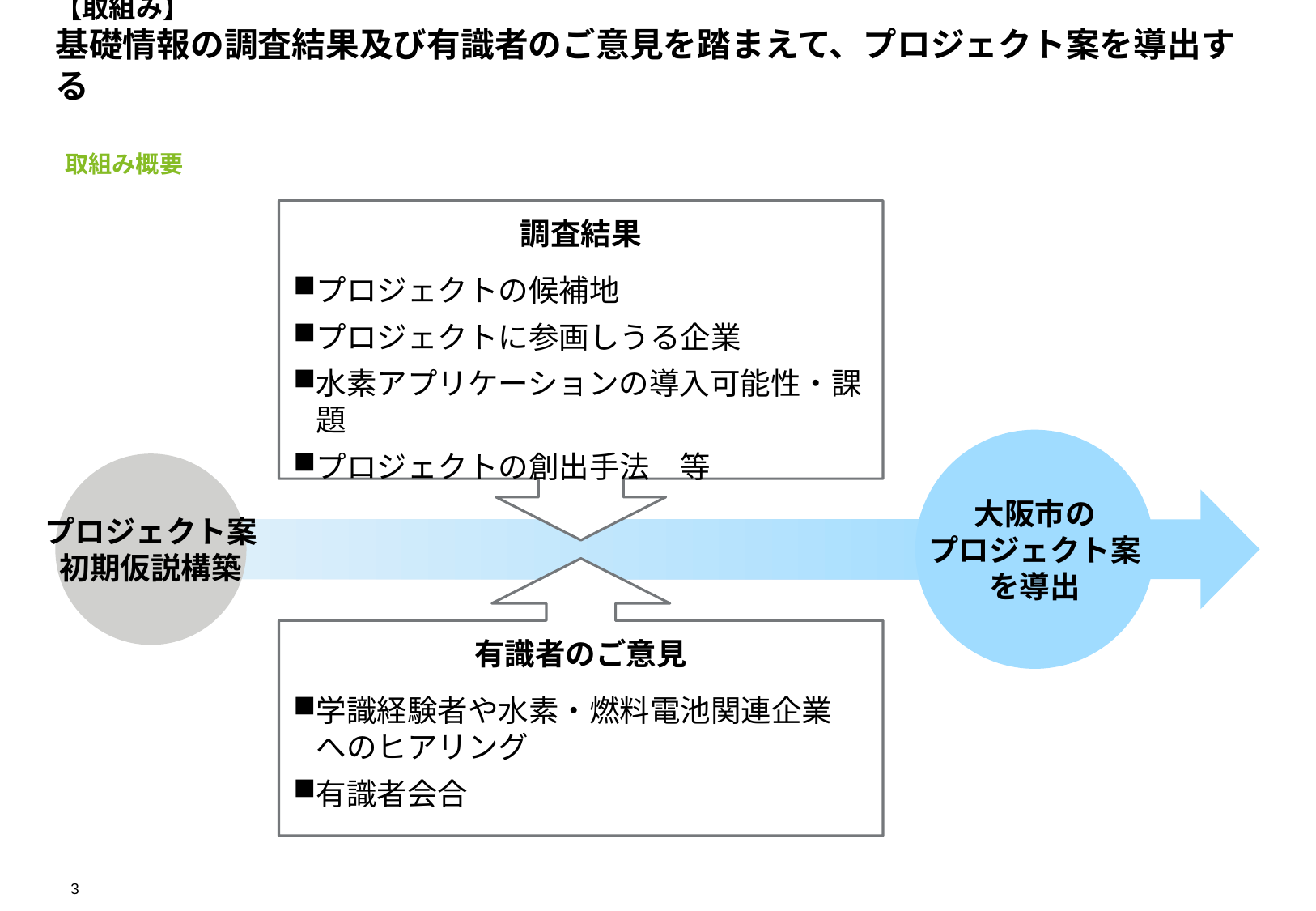

【取組み】
基礎情報の調査結果及び有識者のご意見を踏まえて、プロジェクト案を導出する
取組み概要
調査結果
プロジェクトの候補地
プロジェクトに参画しうる企業
水素アプリケーションの導入可能性・課題
プロジェクトの創出手法　等
大阪市の
プロジェクト案
を導出
プロジェクト案
初期仮説構築

有識者のご意見
学識経験者や水素・燃料電池関連企業
へのヒアリング
有識者会合
3